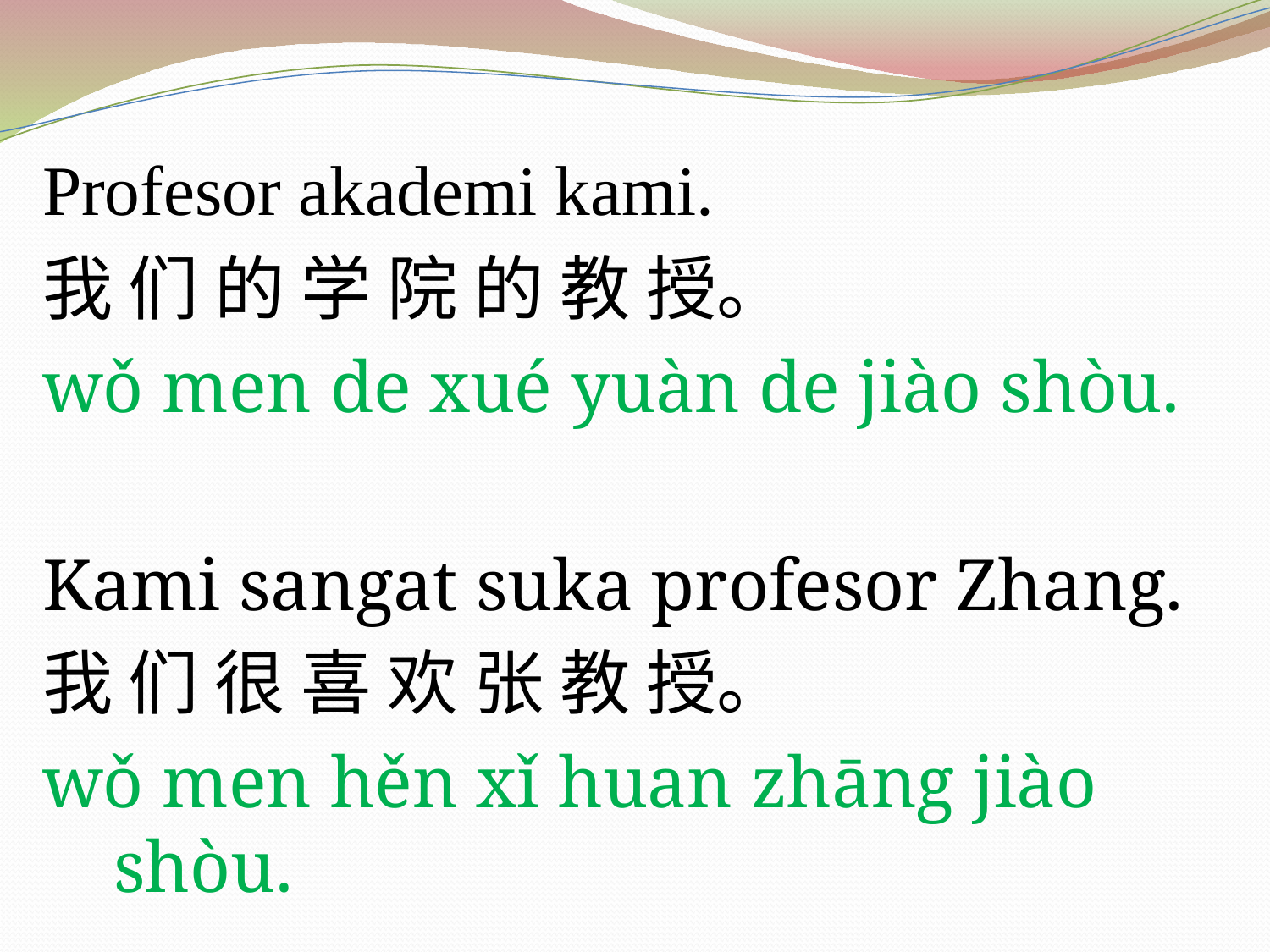

Profesor akademi kami.
我 们 的 学 院 的 教 授。
wǒ men de xué yuàn de jiào shòu.

Kami sangat suka profesor Zhang.
我 们 很 喜 欢 张 教 授。
wǒ men hěn xǐ huan zhāng jiào shòu.